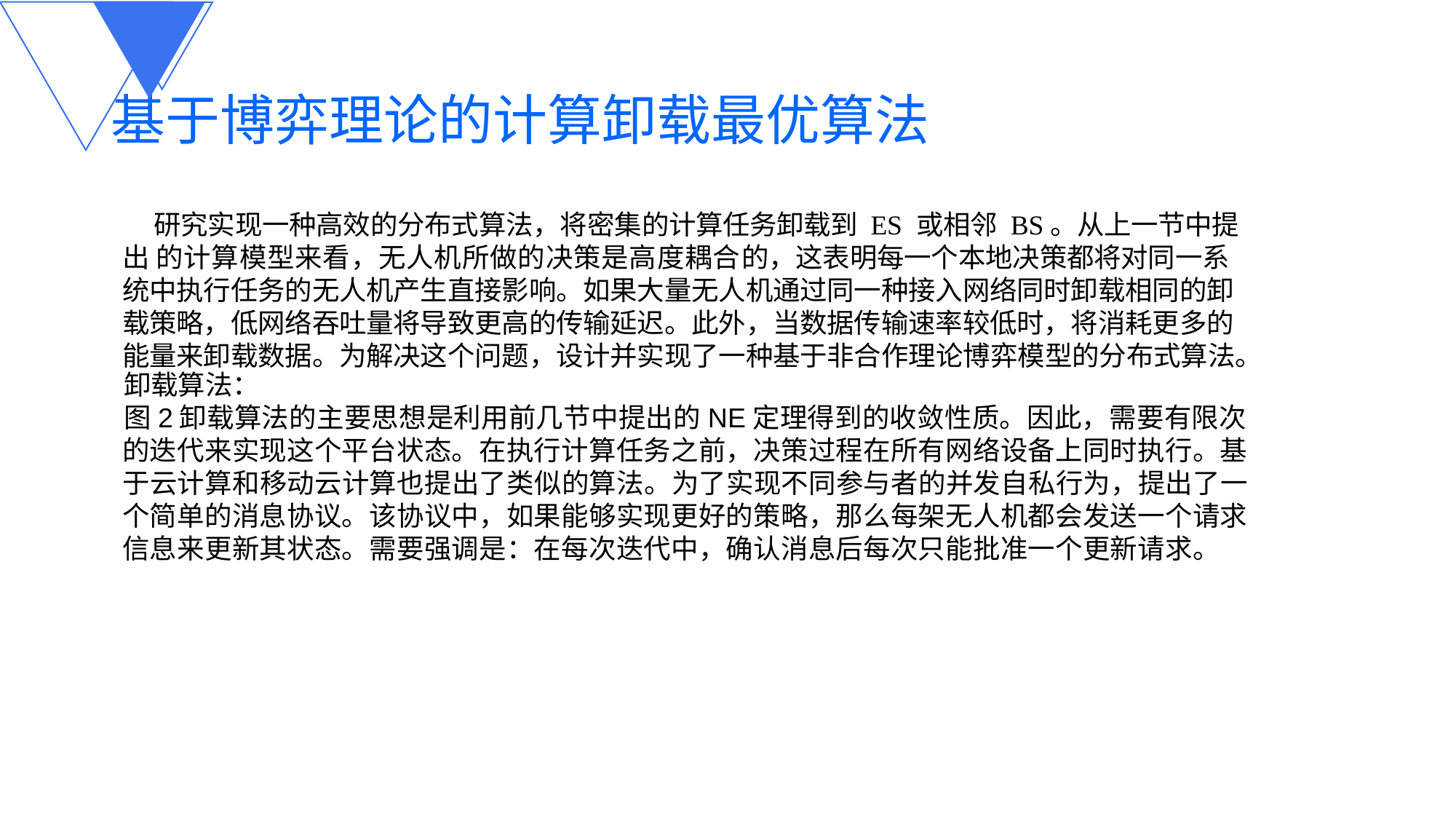

# 基于博弈理论的计算卸载最优算法
研究实现一种高效的分布式算法，将密集的计算任务卸载到 ES 或相邻 BS。从上一节中提出 的计算模型来看，无人机所做的决策是高度耦合的，这表明每一个本地决策都将对同一系统中执行任务的无人机产生直接影响。如果大量无人机通过同一种接入网络同时卸载相同的卸载策略，低网络吞吐量将导致更高的传输延迟。此外，当数据传输速率较低时，将消耗更多的能量来卸载数据。为解决这个问题，设计并实现了一种基于非合作理论博弈模型的分布式算法。
卸载算法：
图2卸载算法的主要思想是利用前几节中提出的NE定理得到的收敛性质。因此，需要有限次的迭代来实现这个平台状态。在执行计算任务之前，决策过程在所有网络设备上同时执行。基于云计算和移动云计算也提出了类似的算法。为了实现不同参与者的并发自私行为，提出了一个简单的消息协议。该协议中，如果能够实现更好的策略，那么每架无人机都会发送一个请求信息来更新其状态。需要强调是：在每次迭代中，确认消息后每次只能批准一个更新请求。